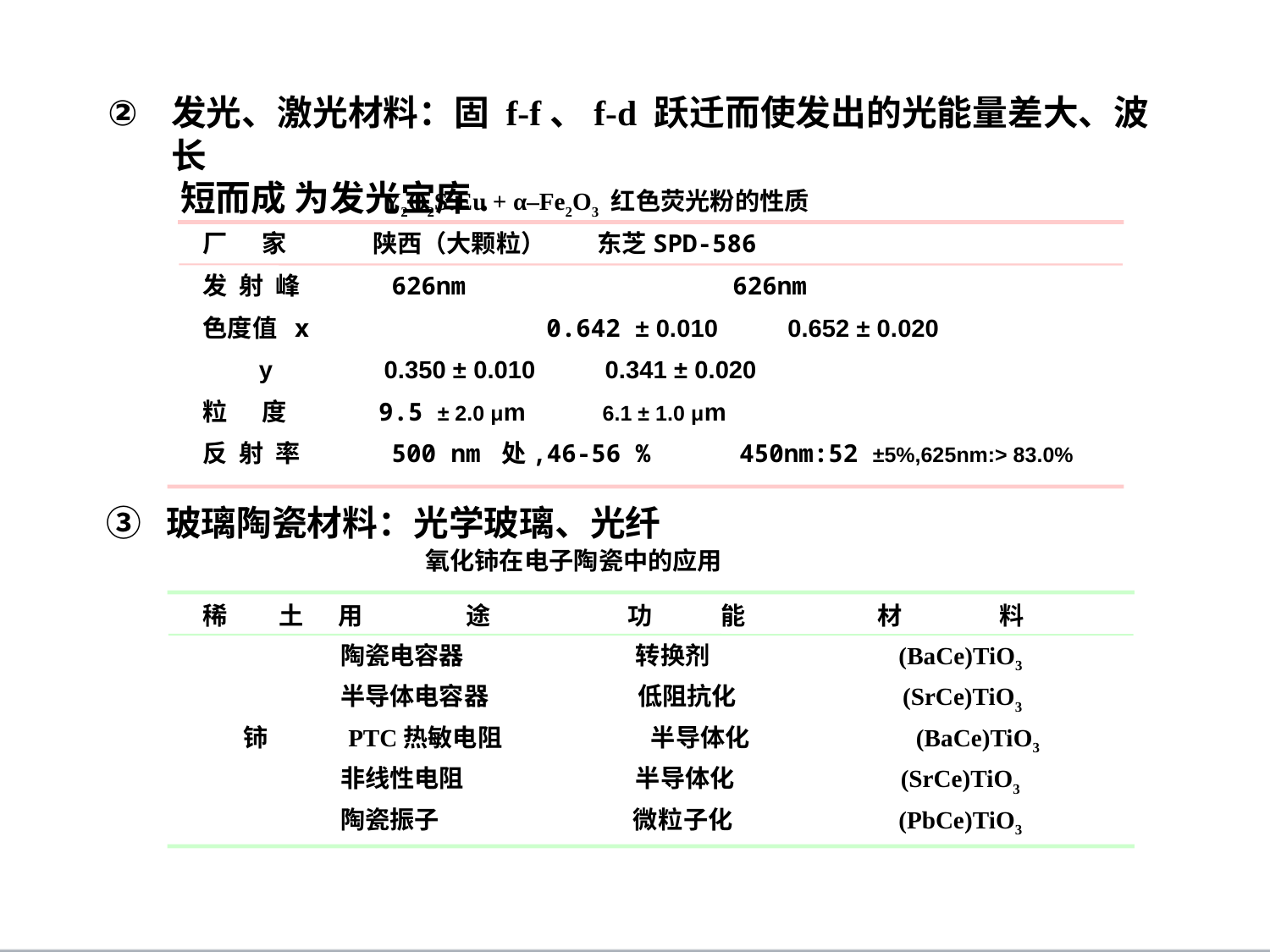

发光、激光材料：固 f-f、f-d 跃迁而使发出的光能量差大、波长
        短而成 为发光宝库.
Y2O2S:Eu + α–Fe2O3 红色荧光粉的性质

厂      家               陕西（大颗粒）         东芝SPD-586
发  射  峰               626nm                  626nm
色度值  x                0.642 ± 0.010          0.652 ± 0.020
        y                0.350 ± 0.010          0.341 ± 0.020
粒      度               9.5 ± 2.0 μm             6.1 ± 1.0 μm
反  射  率               500 nm 处,46-56 %      450nm:52 ±5%,625nm:> 83.0%

③  玻璃陶瓷材料：光学玻璃、光纤
氧化铈在电子陶瓷中的应用

稀         土      用                  途                        功            能                       材                 料
                       陶瓷电容器                              转换剂                                (BaCe)TiO3
                       半导体电容器                          低阻抗化                            (SrCe)TiO3
      铈             PTC热敏电阻                          半导体化                            (BaCe)TiO3
                       非线性电阻                              半导体化                            (SrCe)TiO3
                       陶瓷振子                                  微粒子化                            (PbCe)TiO3